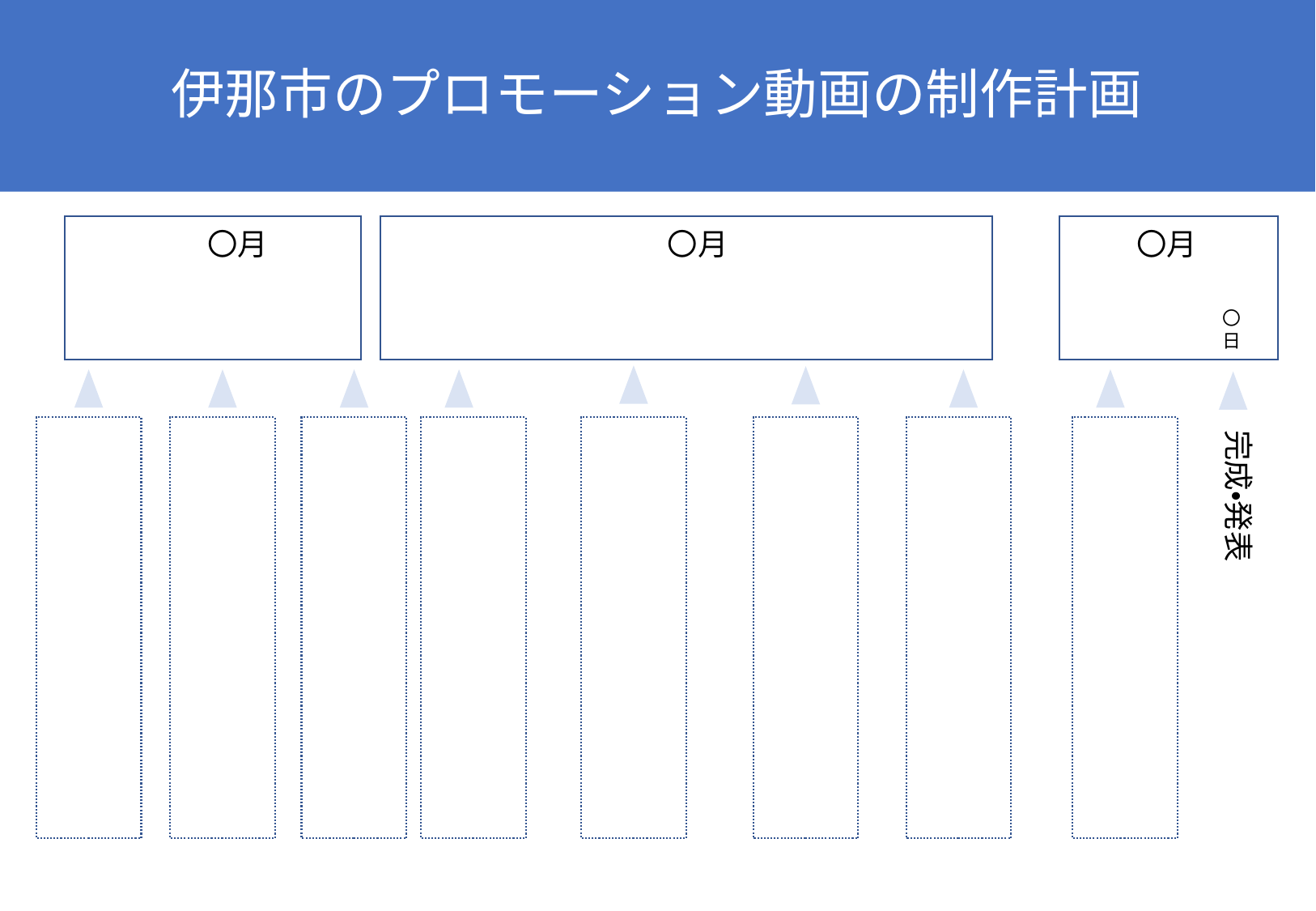

# 伊那市のプロモーション動画の制作計画

　〇月
〇月
〇月
〇日

完成・発表